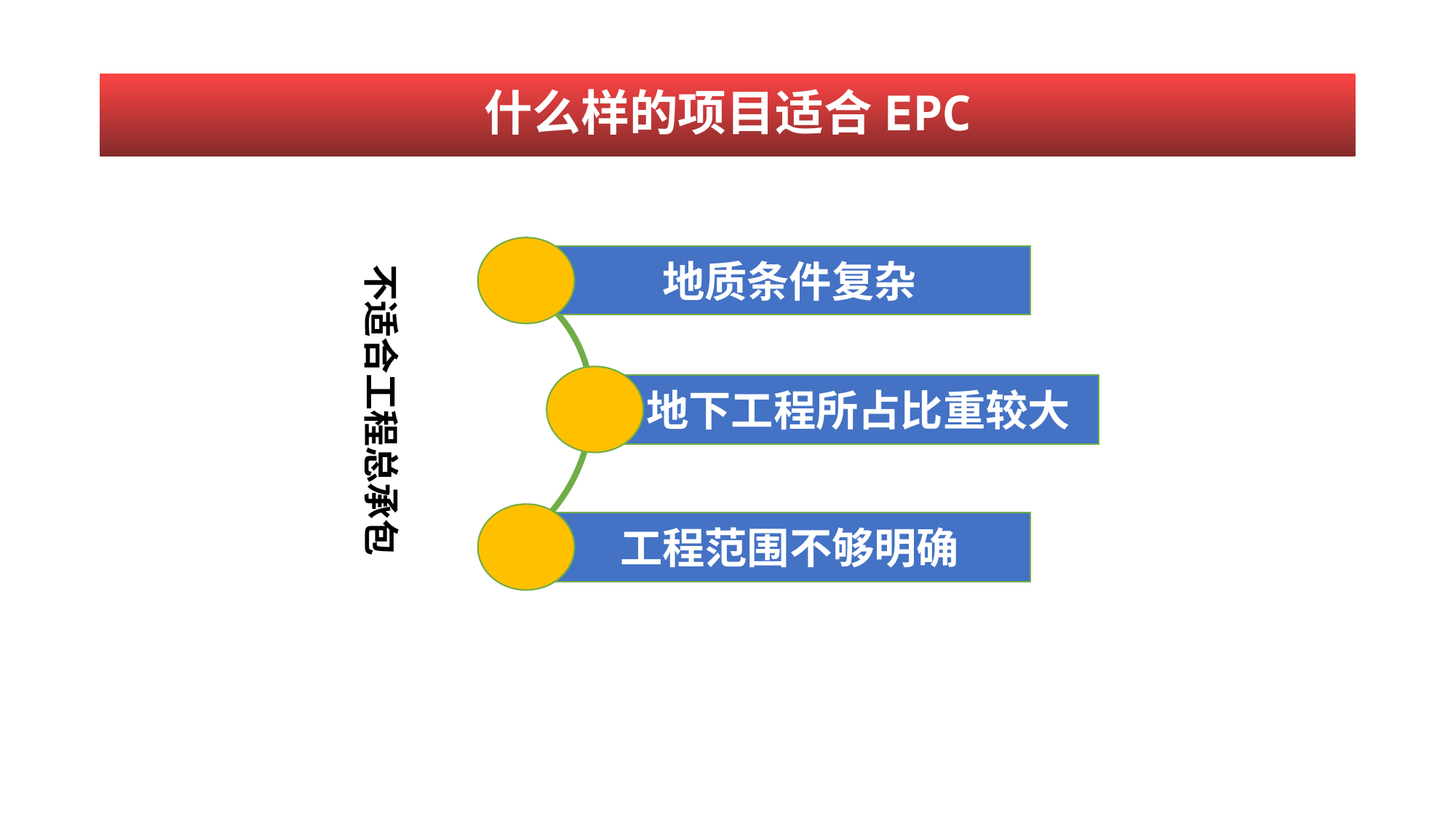

# 什么样的项目适合EPC

地质条件复杂

地下工程所占比重较大

工程范围不够明确

不适合工程总承包